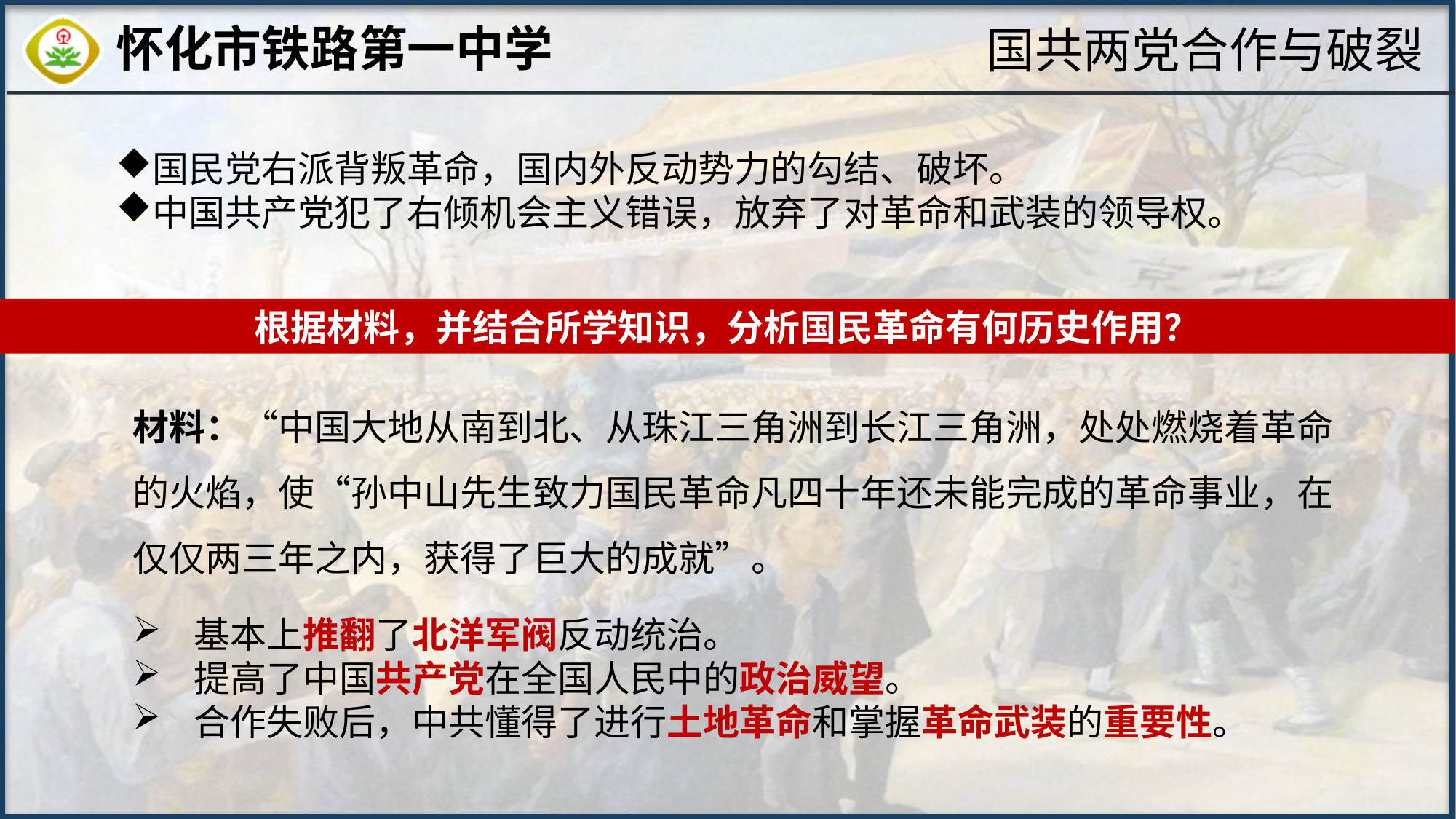

国共两党合作与破裂
国民党右派背叛革命，国内外反动势力的勾结、破坏。
中国共产党犯了右倾机会主义错误，放弃了对革命和武装的领导权。
根据材料，并结合所学知识，分析国民革命有何历史作用？
材料：“中国大地从南到北、从珠江三角洲到长江三角洲，处处燃烧着革命的火焰，使“孙中山先生致力国民革命凡四十年还未能完成的革命事业，在仅仅两三年之内，获得了巨大的成就”。
基本上推翻了北洋军阀反动统治。
提高了中国共产党在全国人民中的政治威望。
合作失败后，中共懂得了进行土地革命和掌握革命武装的重要性。